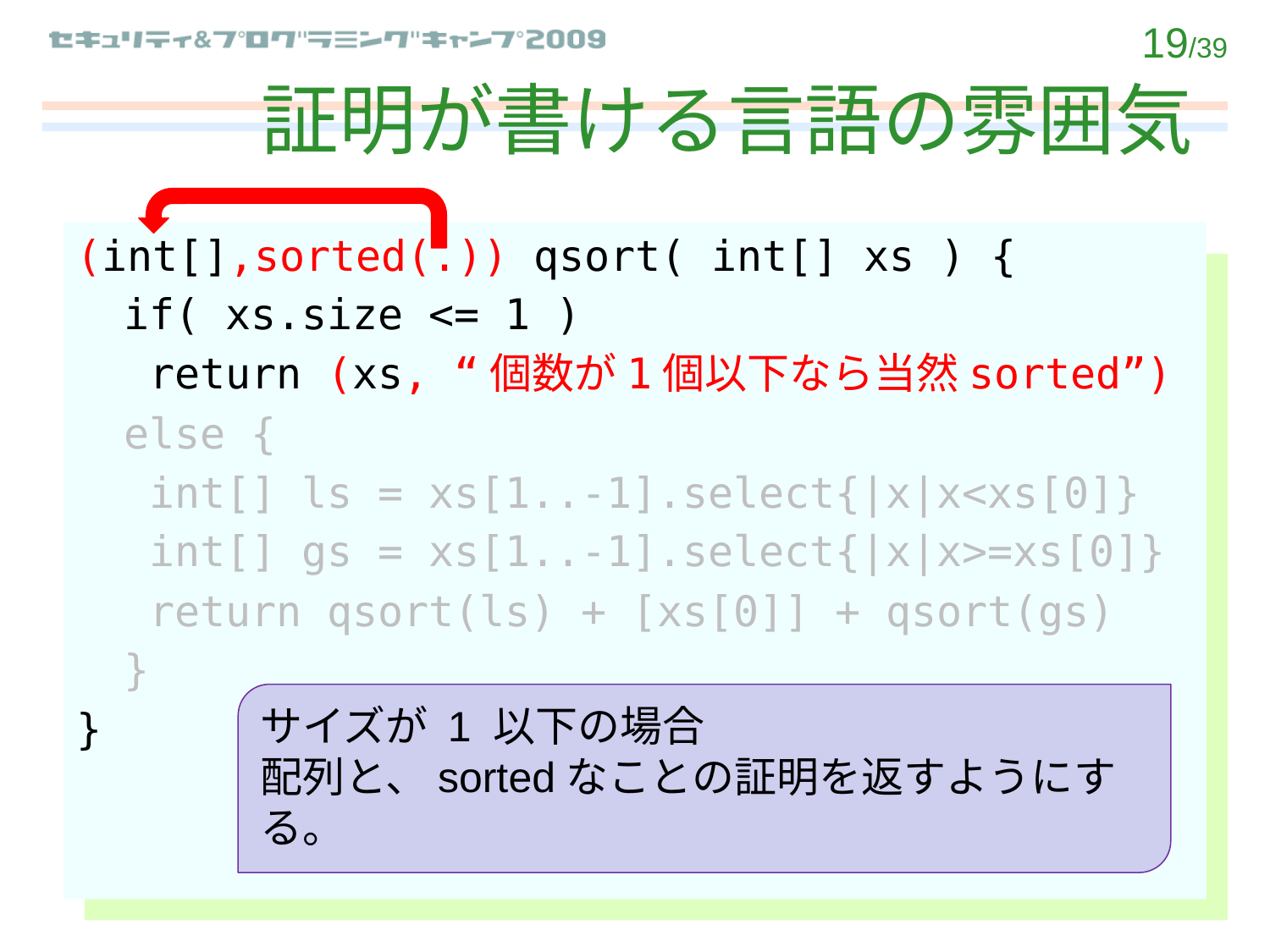

# 証明が書ける言語の雰囲気

(int[],sorted(.)) qsort( int[] xs ) {
	if( xs.size <= 1 )
	 return (xs, “個数が1個以下なら当然sorted”)
	else {
	 int[] ls = xs[1..-1].select{|x|x<xs[0]}
	 int[] gs = xs[1..-1].select{|x|x>=xs[0]}
	 return qsort(ls) + [xs[0]] + qsort(gs)
	}
}
サイズが 1 以下の場合
配列と、sortedなことの証明を返すようにする。